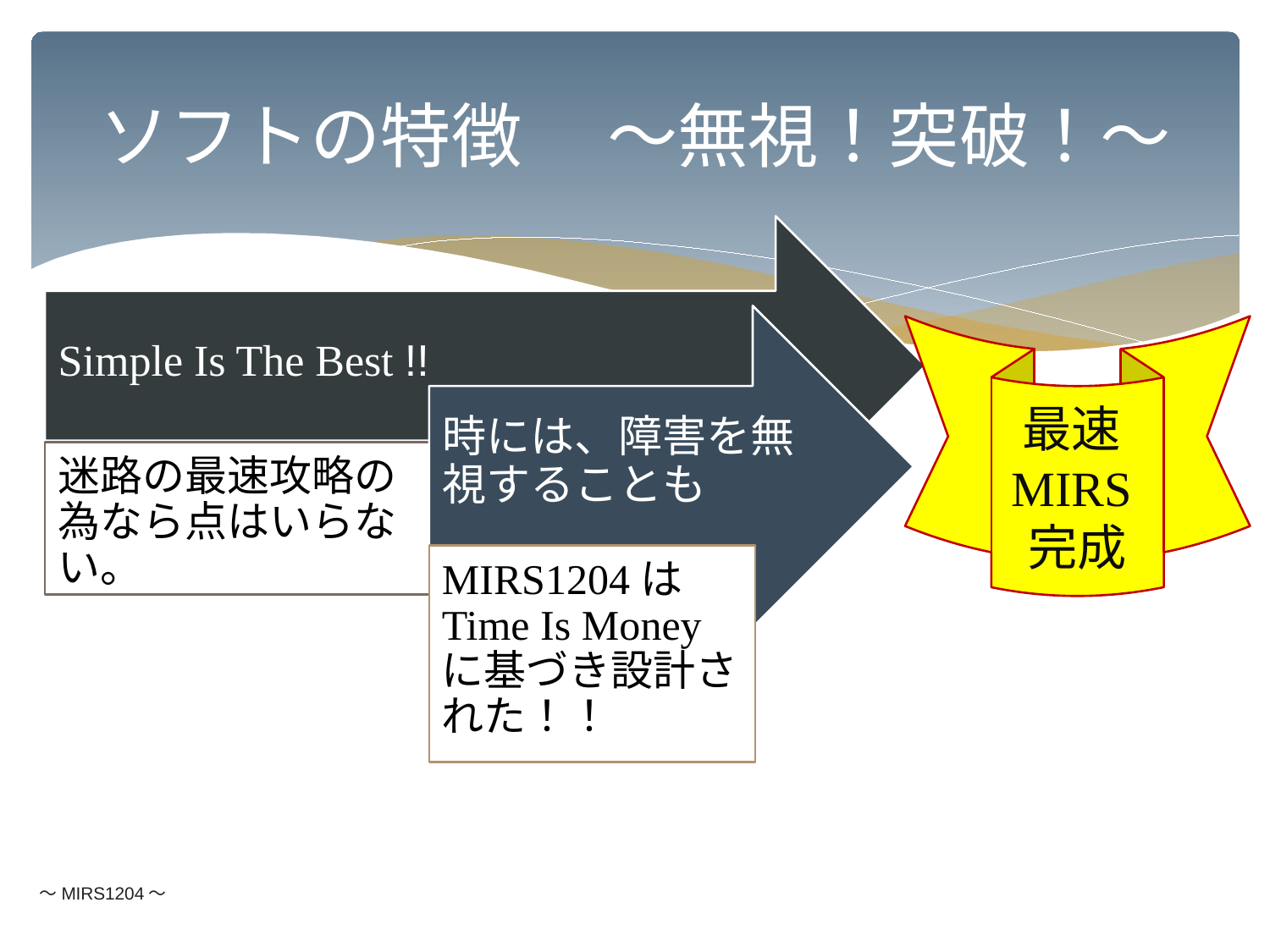

# ソフトの特徴	～無視！突破！～
Simple Is The Best !!
迷路の最速攻略の為なら点はいらない。
時には、障害を無視することも
MIRS1204は Time Is Money に基づき設計された！！

最速MIRS完成
～MIRS1204～